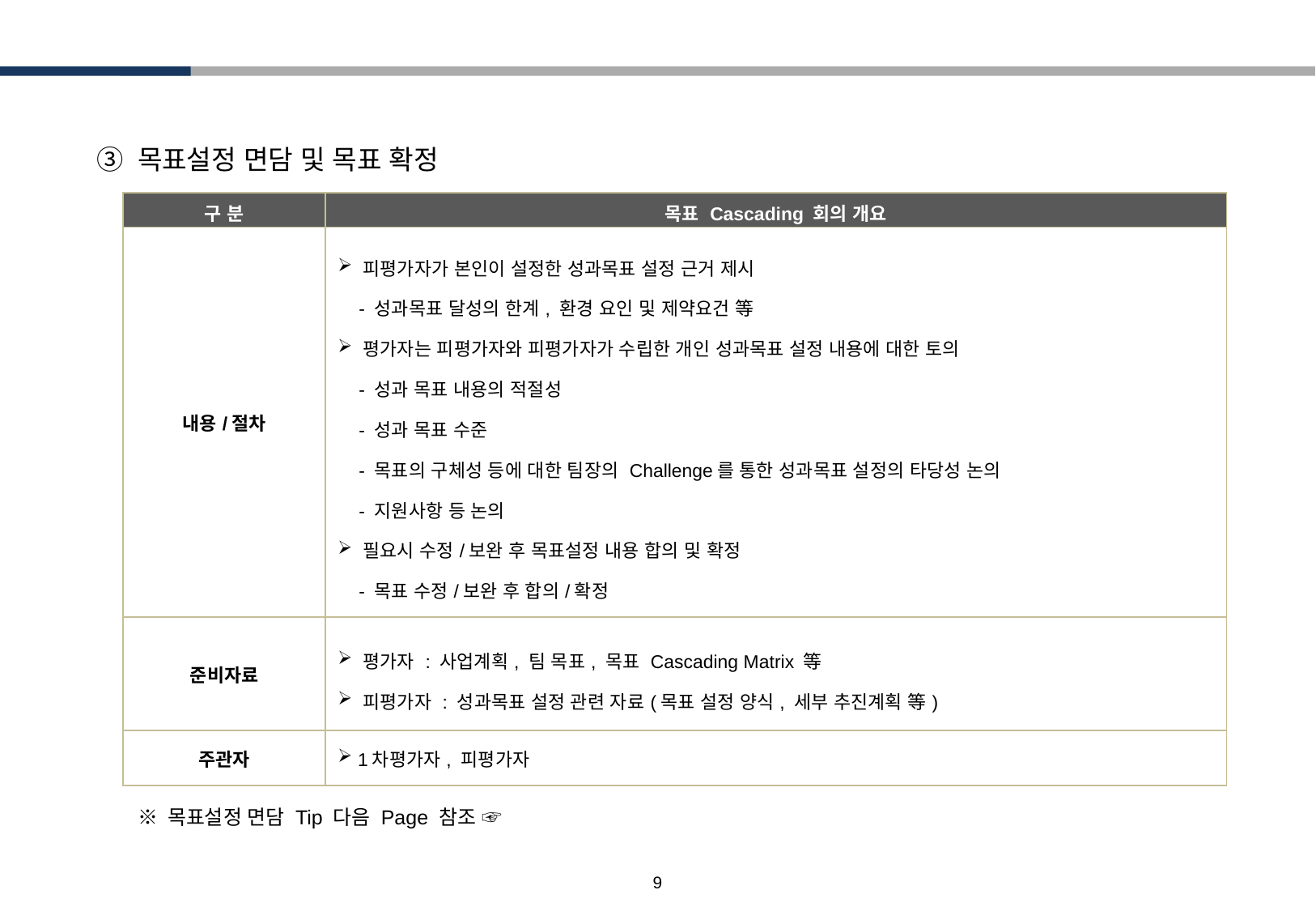

③ 목표설정 면담 및 목표 확정
| 구 분 | 목표 Cascading 회의 개요 |
| --- | --- |
| 내용/절차 | 피평가자가 본인이 설정한 성과목표 설정 근거 제시 - 성과목표 달성의 한계, 환경 요인 및 제약요건 等 평가자는 피평가자와 피평가자가 수립한 개인 성과목표 설정 내용에 대한 토의 - 성과 목표 내용의 적절성 - 성과 목표 수준 - 목표의 구체성 등에 대한 팀장의 Challenge를 통한 성과목표 설정의 타당성 논의 - 지원사항 등 논의 필요시 수정/보완 후 목표설정 내용 합의 및 확정 - 목표 수정/보완 후 합의/확정 |
| 준비자료 | 평가자 : 사업계획, 팀 목표, 목표 Cascading Matrix 等 피평가자 : 성과목표 설정 관련 자료(목표 설정 양식, 세부 추진계획 等) |
| 주관자 | 1차평가자, 피평가자 |
※ 목표설정 면담 Tip 다음 Page 참조 ☞
9